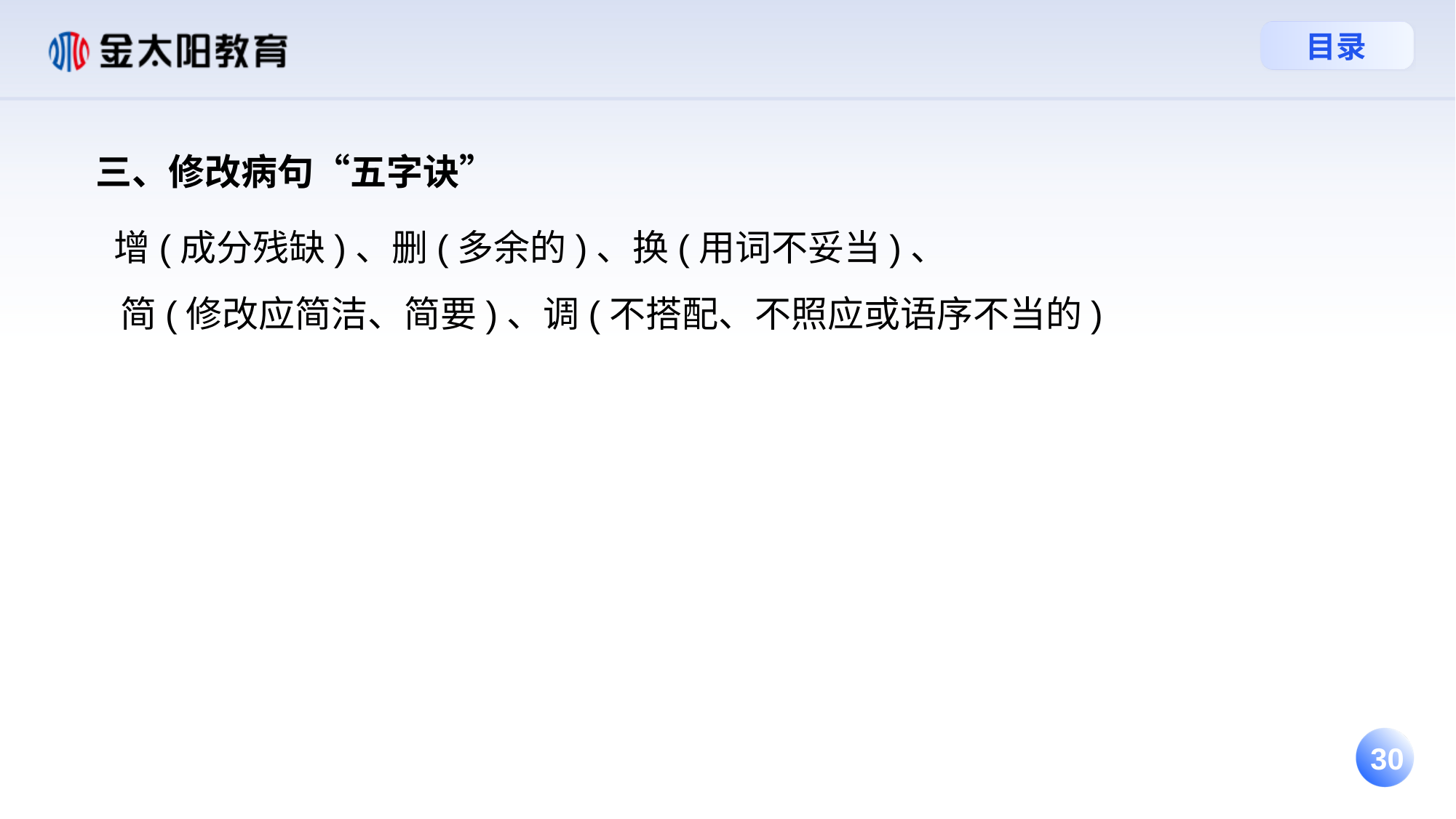

三、修改病句“五字诀”
      增(成分残缺)、删(多余的)、换(用词不妥当)、
        简(修改应简洁、简要)、调(不搭配、不照应或语序不当的)